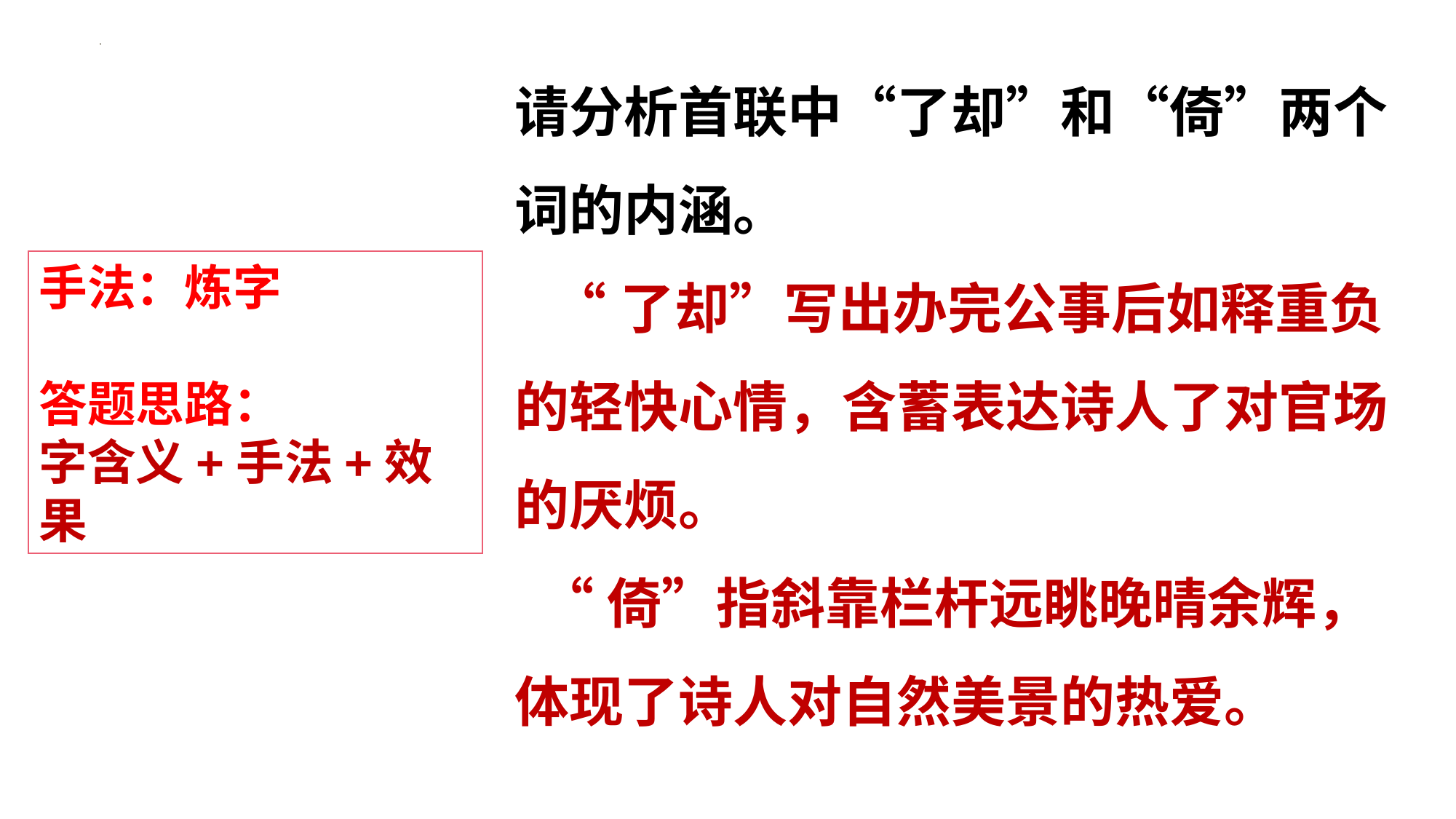

请分析首联中“了却”和“倚”两个词的内涵。
   “了却”写出办完公事后如释重负的轻快心情，含蓄表达诗人了对官场的厌烦。
  “倚”指斜靠栏杆远眺晚晴余辉，体现了诗人对自然美景的热爱。
手法：炼字

答题思路：
字含义+手法+效果